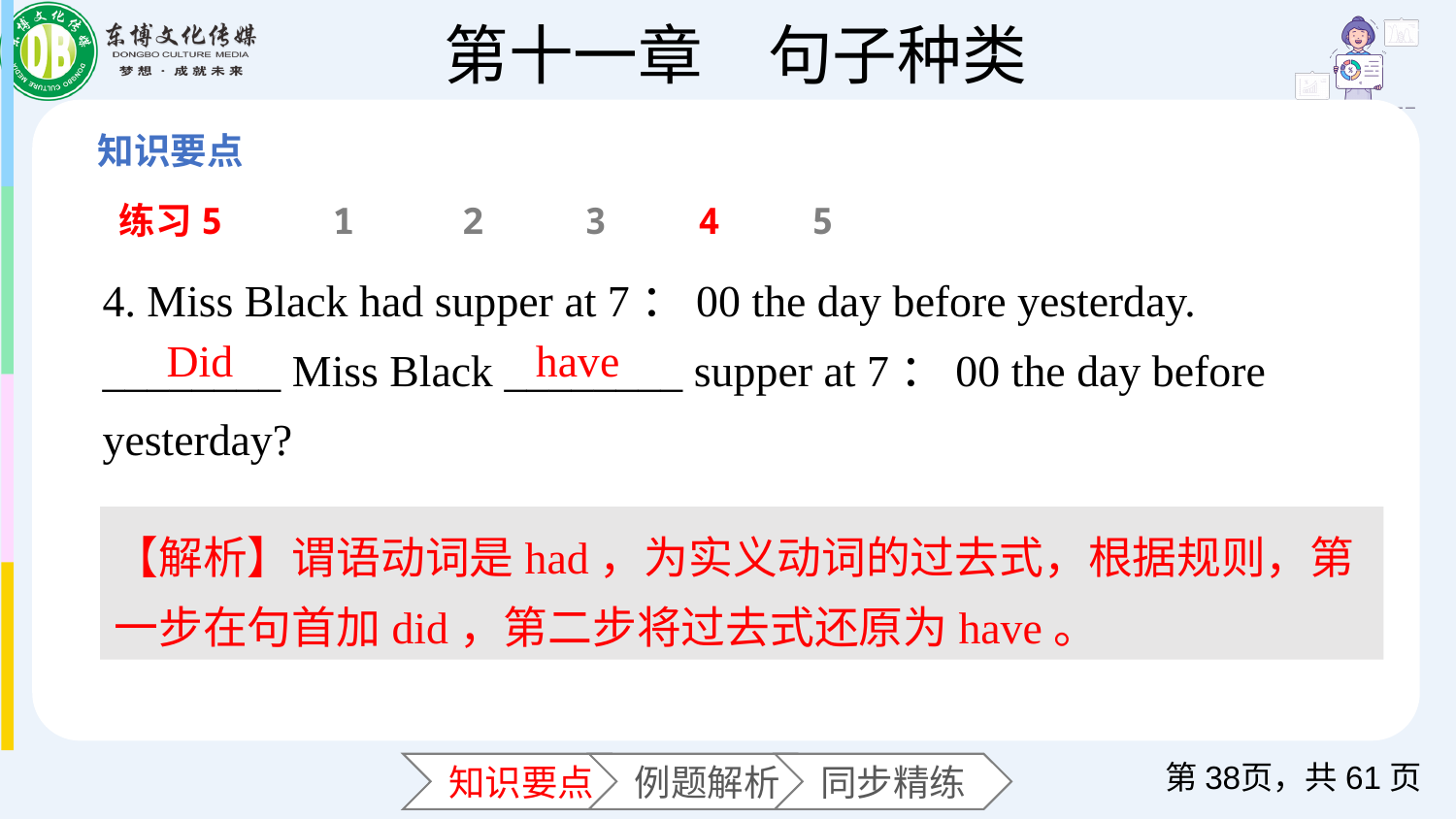

练习5
1
2
3
4
5
4. Miss Black had supper at 7：00 the day before yesterday.
________ Miss Black ________ supper at 7：00 the day before yesterday?
Did
have
【解析】谓语动词是had，为实义动词的过去式，根据规则，第一步在句首加did，第二步将过去式还原为have。